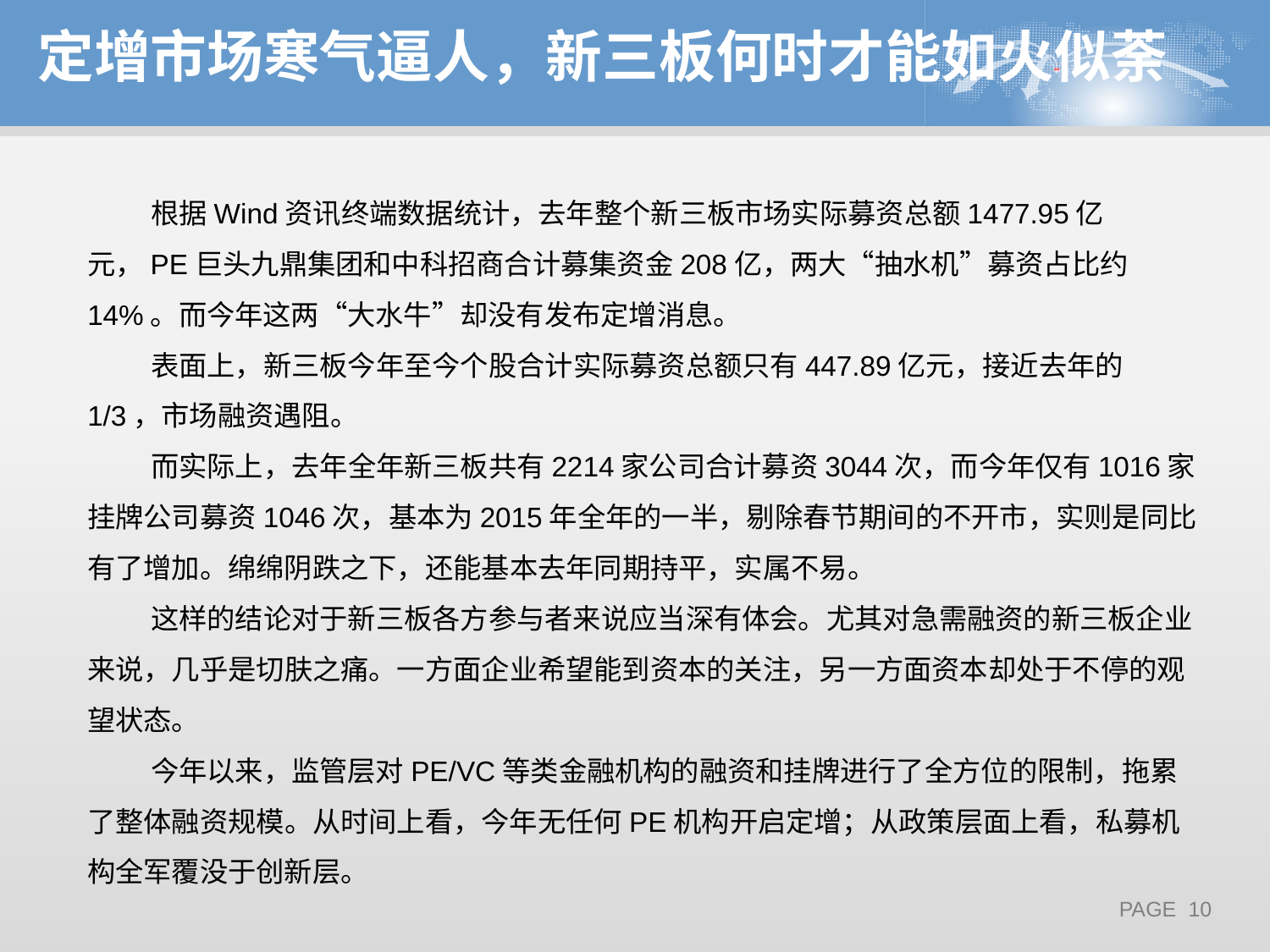

定增市场寒气逼人，新三板何时才能如火似荼
根据Wind资讯终端数据统计，去年整个新三板市场实际募资总额1477.95亿元，PE巨头九鼎集团和中科招商合计募集资金208亿，两大“抽水机”募资占比约14%。而今年这两“大水牛”却没有发布定增消息。
表面上，新三板今年至今个股合计实际募资总额只有447.89亿元，接近去年的1/3，市场融资遇阻。
而实际上，去年全年新三板共有2214家公司合计募资3044次，而今年仅有1016家挂牌公司募资1046次，基本为2015年全年的一半，剔除春节期间的不开市，实则是同比有了增加。绵绵阴跌之下，还能基本去年同期持平，实属不易。
这样的结论对于新三板各方参与者来说应当深有体会。尤其对急需融资的新三板企业来说，几乎是切肤之痛。一方面企业希望能到资本的关注，另一方面资本却处于不停的观望状态。
今年以来，监管层对PE/VC等类金融机构的融资和挂牌进行了全方位的限制，拖累了整体融资规模。从时间上看，今年无任何PE机构开启定增；从政策层面上看，私募机构全军覆没于创新层。